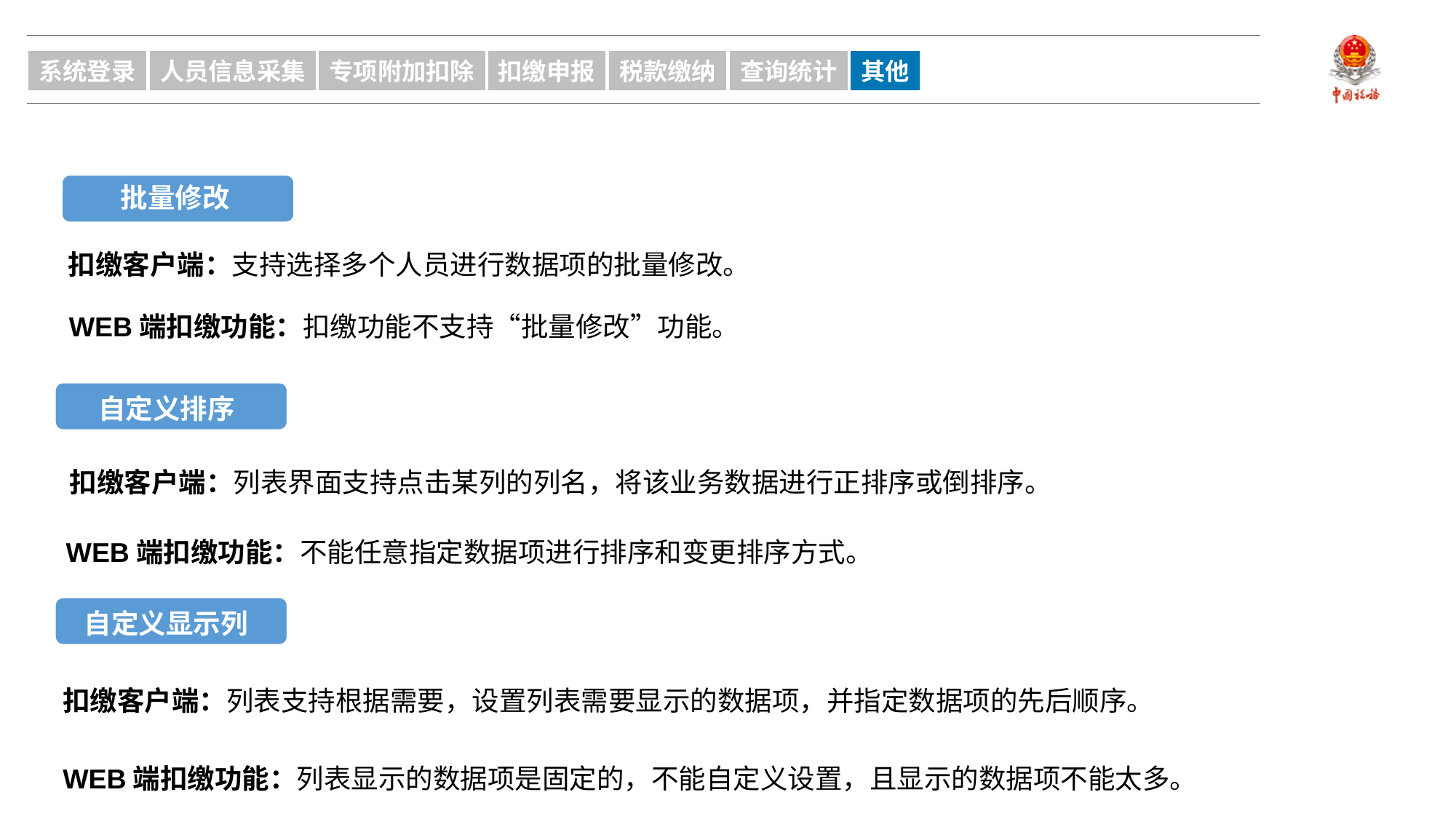

系统登录
人员信息采集
专项附加扣除
扣缴申报
税款缴纳
查询统计
其他

批量修改
扣缴客户端：支持选择多个人员进行数据项的批量修改。
WEB端扣缴功能：扣缴功能不支持“批量修改”功能。

自定义排序
扣缴客户端：列表界面支持点击某列的列名，将该业务数据进行正排序或倒排序。

WEB端扣缴功能：不能任意指定数据项进行排序和变更排序方式。

自定义显示列
扣缴客户端：列表支持根据需要，设置列表需要显示的数据项，并指定数据项的先后顺序。
WEB端扣缴功能：列表显示的数据项是固定的，不能自定义设置，且显示的数据项不能太多。